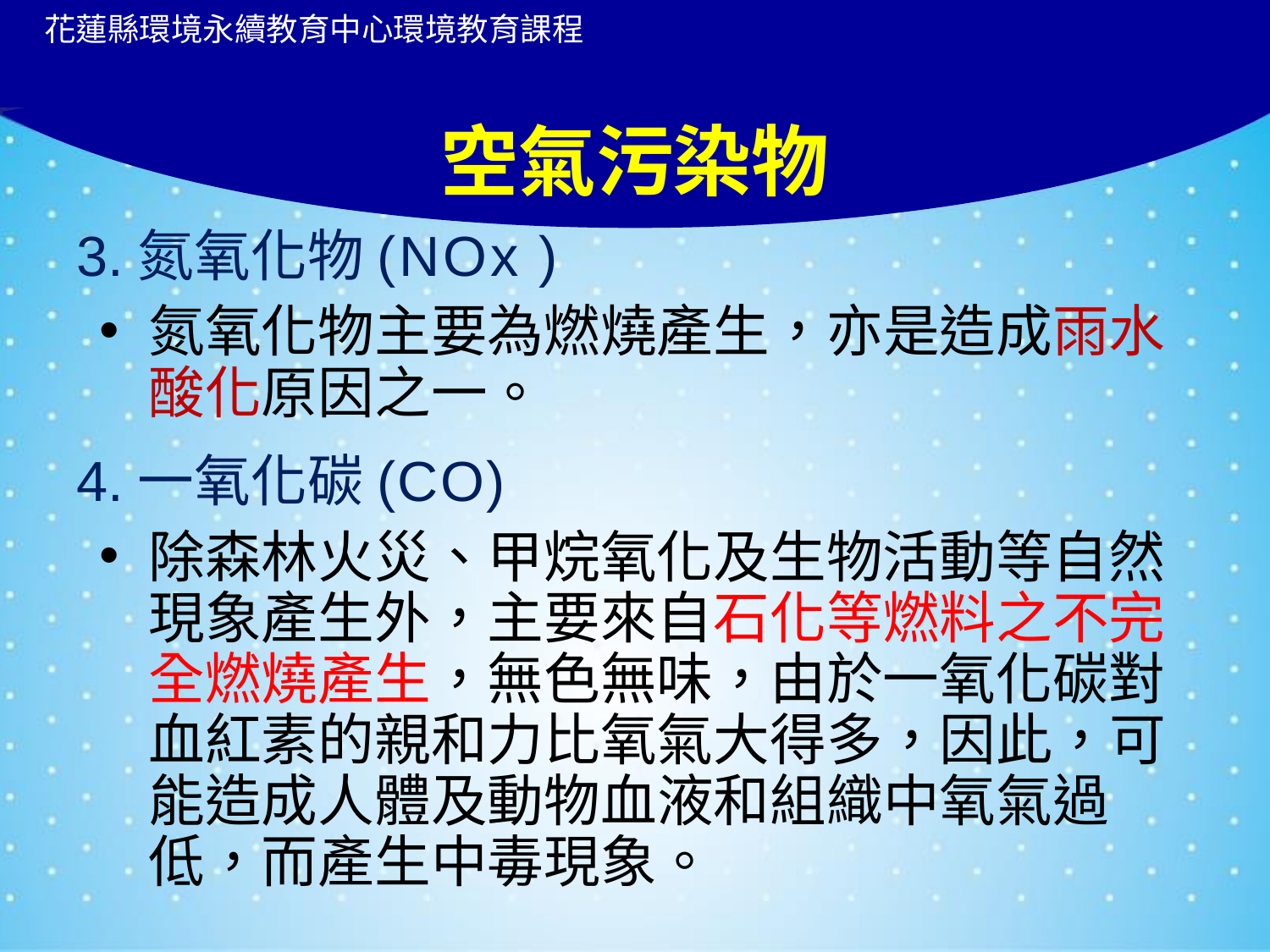

# 空氣污染物
3.氮氧化物(NOx )
氮氧化物主要為燃燒產生，亦是造成雨水酸化原因之一。
4.一氧化碳(CO)
除森林火災、甲烷氧化及生物活動等自然現象產生外，主要來自石化等燃料之不完全燃燒產生，無色無味，由於一氧化碳對血紅素的親和力比氧氣大得多，因此，可能造成人體及動物血液和組織中氧氣過低，而產生中毒現象。